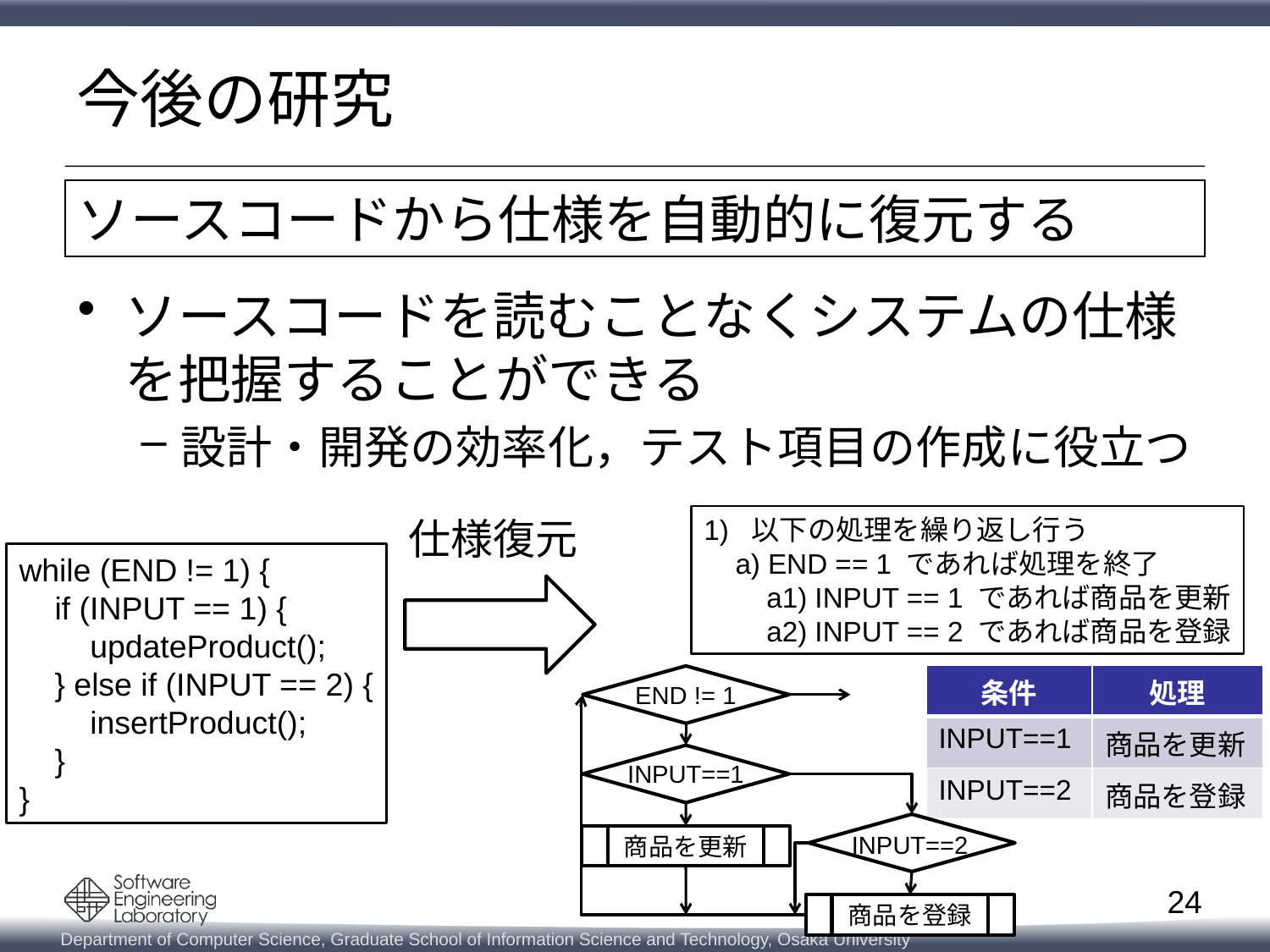

# 今後の研究
ソースコードから仕様を自動的に復元する
ソースコードを読むことなくシステムの仕様を把握することができる
設計・開発の効率化，テスト項目の作成に役立つ
仕様復元
以下の処理を繰り返し行う
    a) END == 1 であれば処理を終了
        a1) INPUT == 1 であれば商品を更新
        a2) INPUT == 2 であれば商品を登録
while (END != 1) {
    if (INPUT == 1) {
        updateProduct();
    } else if (INPUT == 2) {
        insertProduct();
    }
}

| 条件 | 処理 |
| --- | --- |
| INPUT==1 | 商品を更新 |
| INPUT==2 | 商品を登録 |

END != 1

INPUT==1

INPUT==2
商品を更新
24
商品を登録